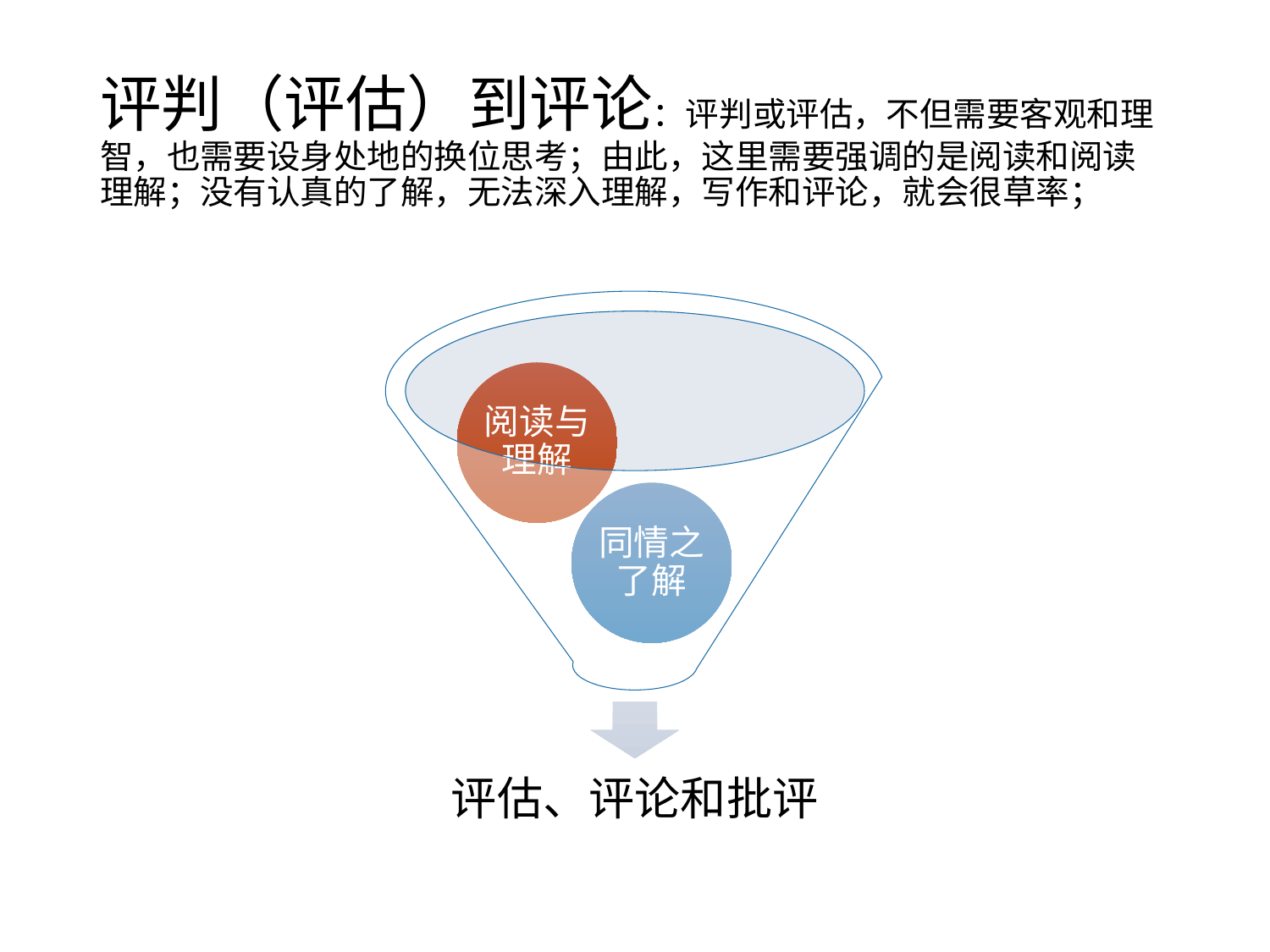

# 评判（评估）到评论：评判或评估，不但需要客观和理智，也需要设身处地的换位思考；由此，这里需要强调的是阅读和阅读理解；没有认真的了解，无法深入理解，写作和评论，就会很草率；
评估、评论和批评
同情之了解
阅读与理解